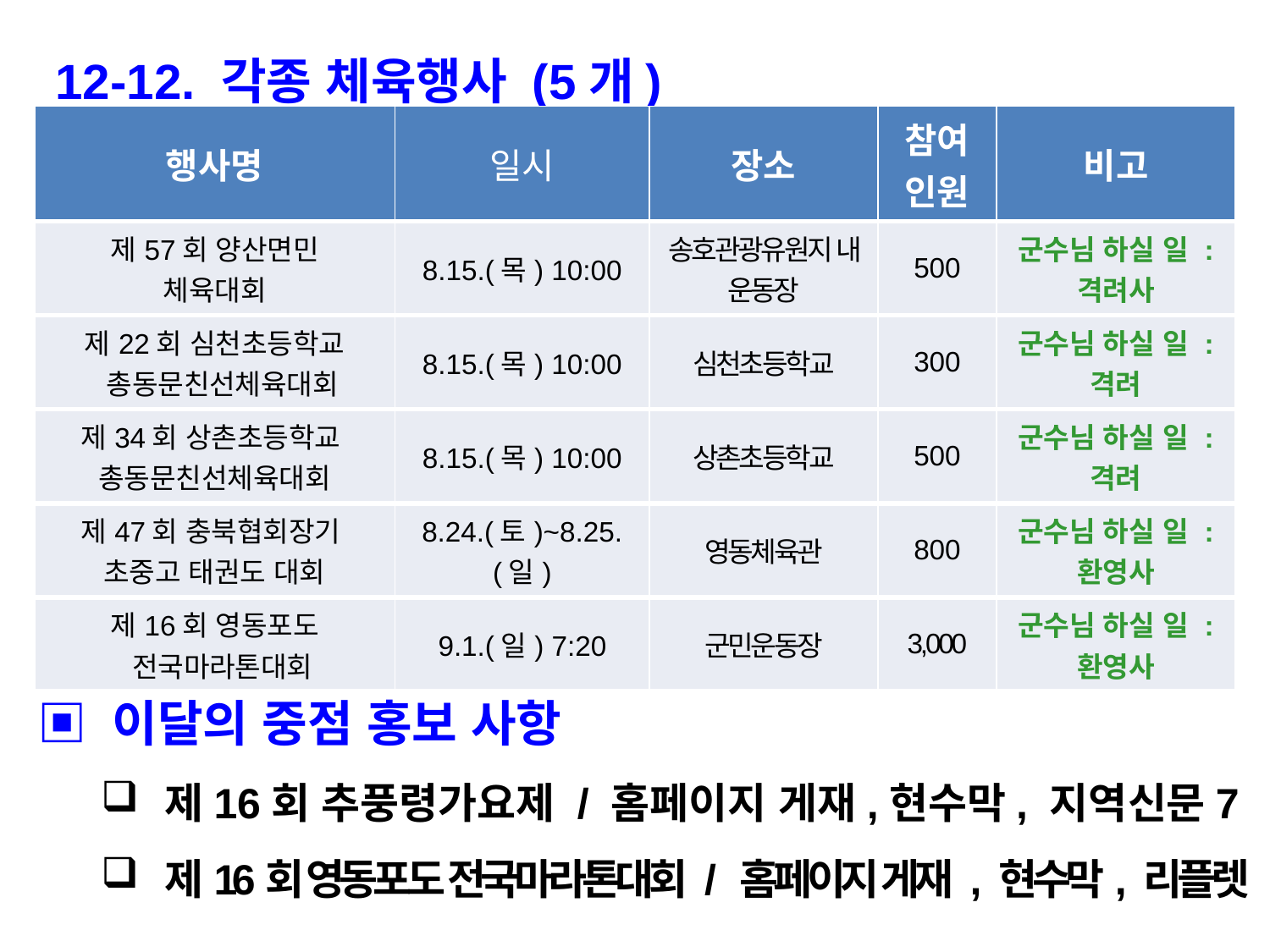

12-12. 각종 체육행사 (5개)

| 행사명 | 일시 | 장소 | 참여인원 | 비고 |
| --- | --- | --- | --- | --- |
| 제57회 양산면민 체육대회 | 8.15.(목) 10:00 | 송호관광유원지 내 운동장 | 500 | 군수님 하실 일 : 격려사 |
| 제22회 심천초등학교 총동문친선체육대회 | 8.15.(목) 10:00 | 심천초등학교 | 300 | 군수님 하실 일 : 격려 |
| 제34회 상촌초등학교 총동문친선체육대회 | 8.15.(목) 10:00 | 상촌초등학교 | 500 | 군수님 하실 일 : 격려 |
| 제47회 충북협회장기 초중고 태권도 대회 | 8.24.(토)~8.25.(일) | 영동체육관 | 800 | 군수님 하실 일 : 환영사 |
| 제16회 영동포도 전국마라톤대회 | 9.1.(일) 7:20 | 군민운동장 | 3,000 | 군수님 하실 일 : 환영사 |
▣ 이달의 중점 홍보 사항
제16회 추풍령가요제 / 홈페이지 게재,현수막, 지역신문7
제16회 영동포도 전국마라톤대회 /  홈페이지 게재 , 현수막, 리플렛